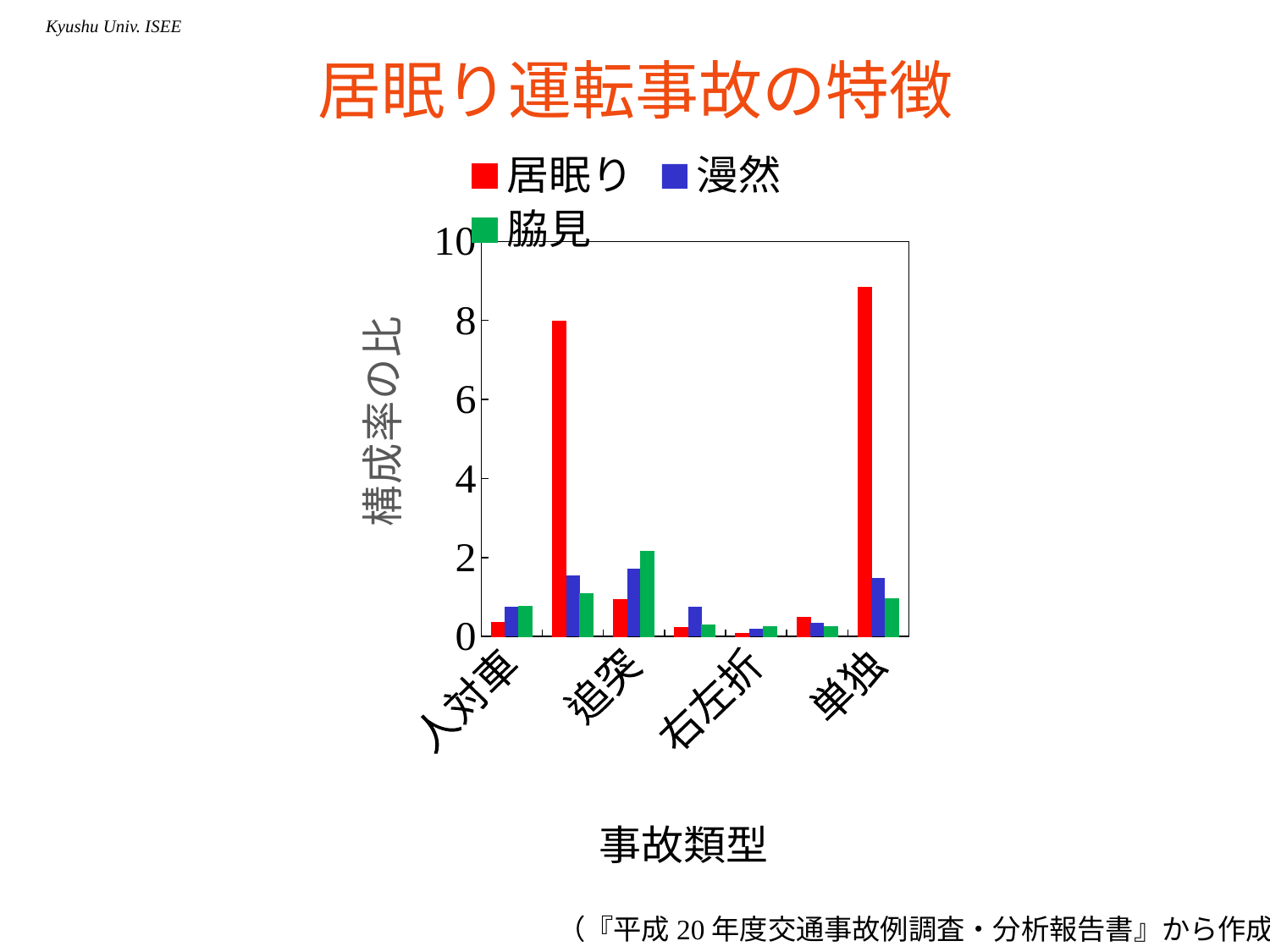

# 居眠り運転事故の特徴

### Chart

| Category | 居眠り | 漫然 | 脇見 |
|---|---|---|---|
| 人対車 | 0.3684 | 0.7643 | 0.7683 |
| 正面 | 7.9898 | 1.5465 | 1.0945 |
| 追突 | 0.9425 | 1.7198 | 2.1635 |
| 出合頭 | 0.2221 | 0.7512 | 0.2926 |
| 右左折 | 0.0846 | 0.1969 | 0.243 |
| 相互他 | 0.4856 | 0.3386 | 0.2599 |
| 単独 | 8.8397 | 1.4859 | 0.9574 |
（『平成20年度交通事故例調査・分析報告書』から作成）